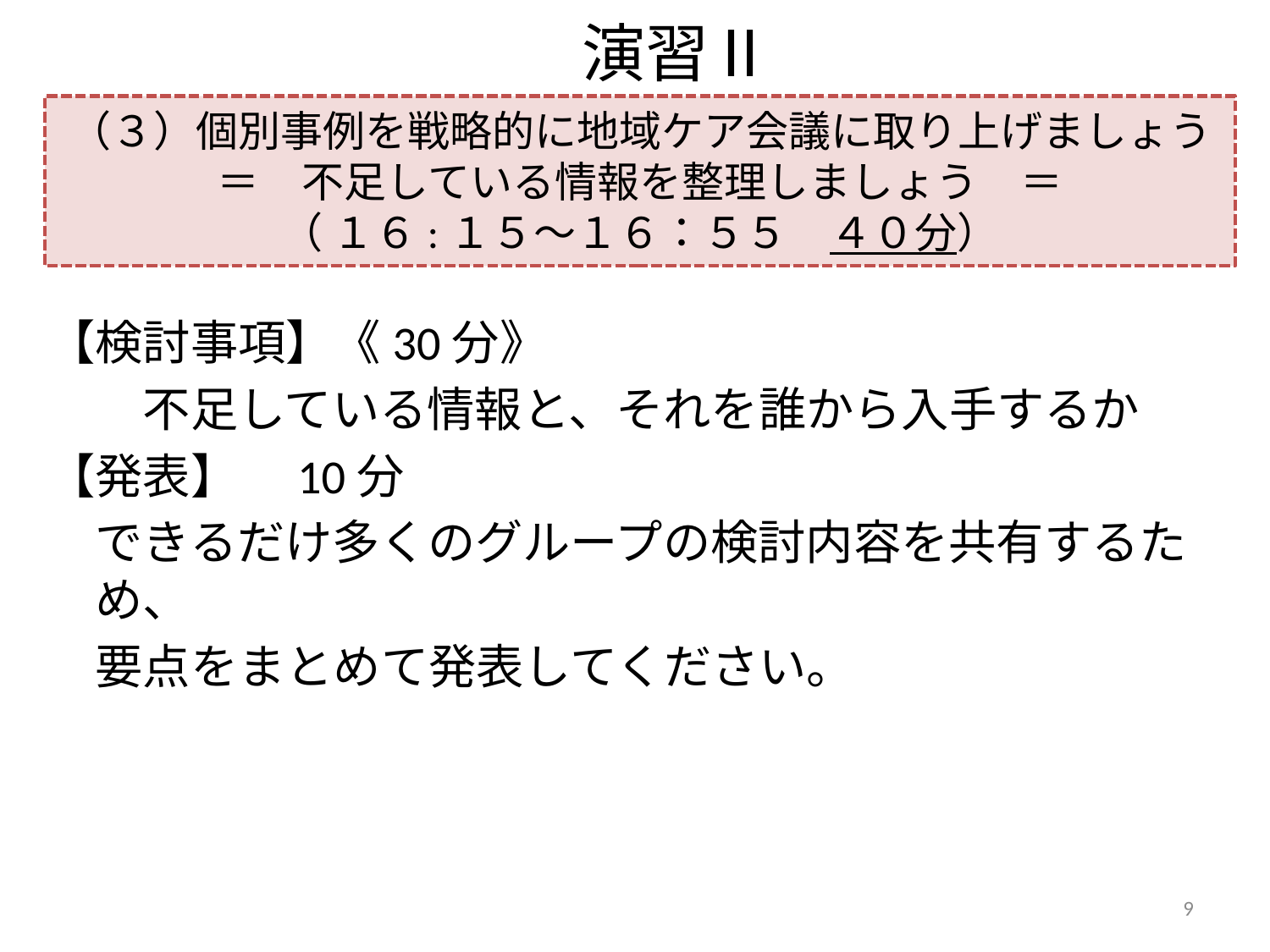

# 演習Ⅱ
（３）個別事例を戦略的に地域ケア会議に取り上げましょう
＝　不足している情報を整理しましょう　＝
（ １６:１５～１６：５５　４０分）
【検討事項】《30分》
　　不足している情報と、それを誰から入手するか
【発表】　10分
　できるだけ多くのグループの検討内容を共有するため、
　要点をまとめて発表してください。
9